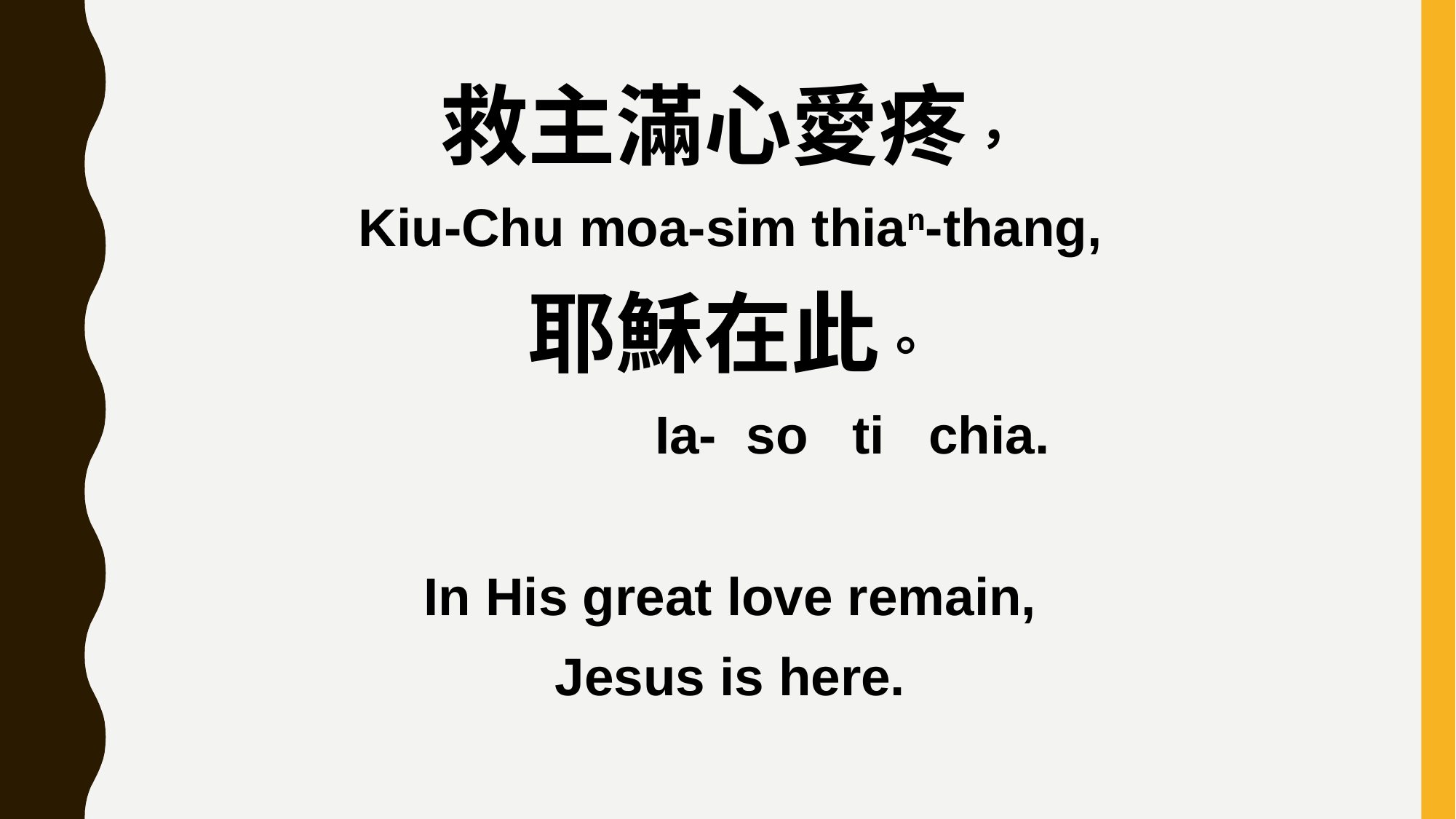

救主滿心愛疼，
Kiu-Chu moa-sim thian-thang,
耶穌在此。
                               Ia-  so   ti   chia.

In His great love remain,
Jesus is here.